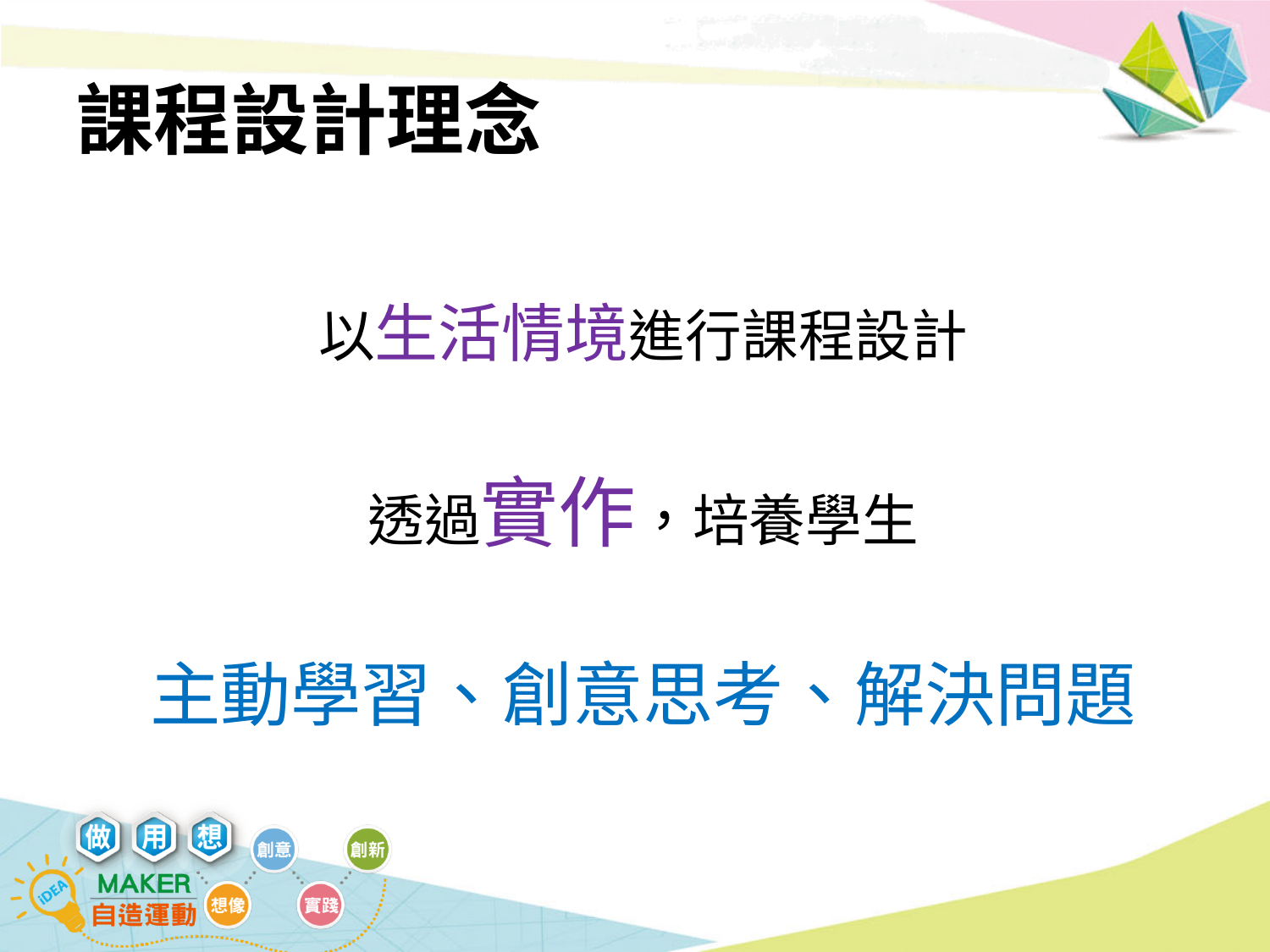

# 課程設計理念

以生活情境進行課程設計

透過實作，培養學生

主動學習、創意思考、解決問題